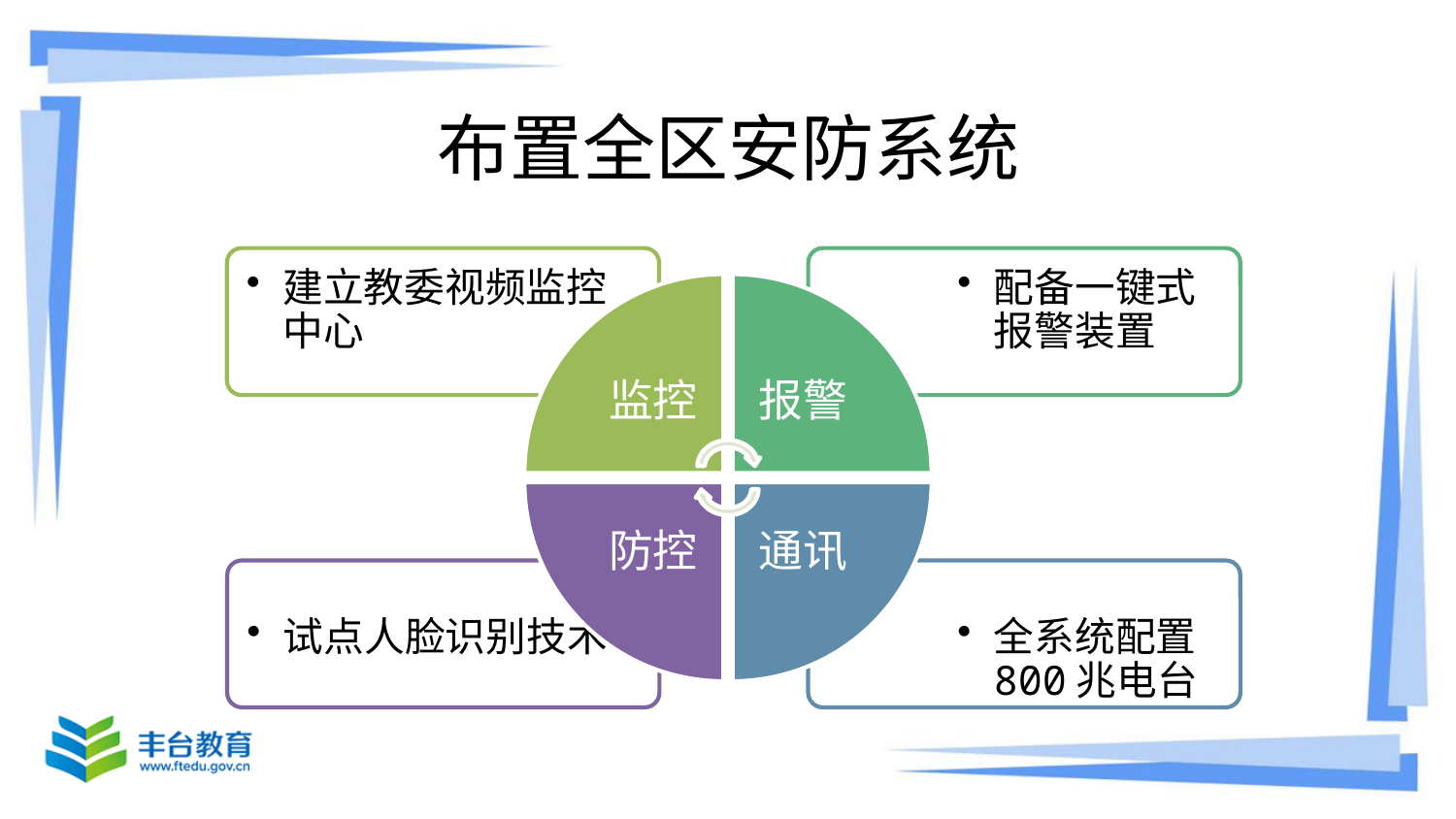

# 布置全区安防系统
全系统配置800兆电台
试点人脸识别技术
配备一键式报警装置
建立教委视频监控中心
监控
报警
通讯
防控